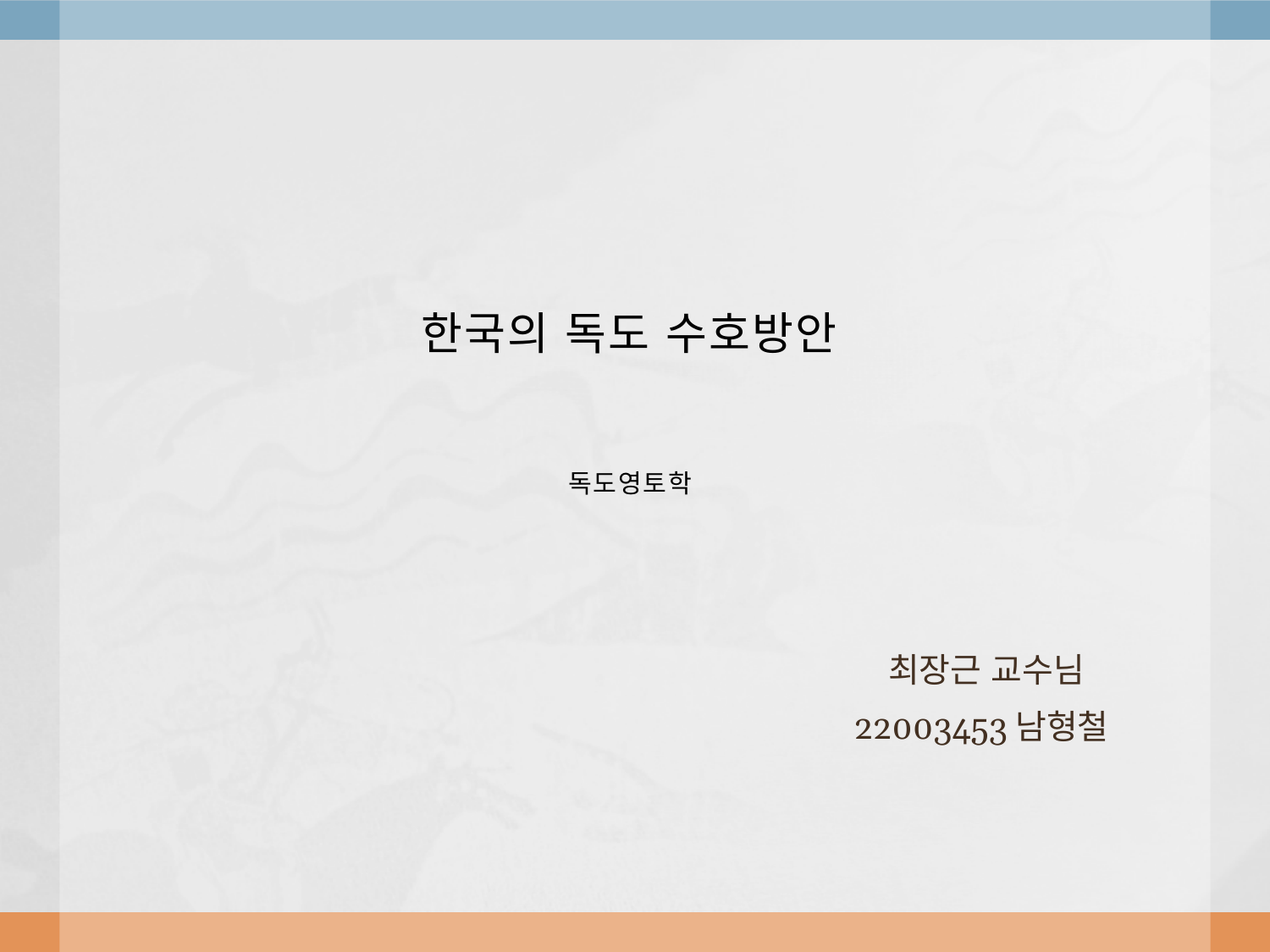

# 한국의 독도 수호방안 독도영토학
                                                                            최장근 교수님
                                                                       22003453남형철